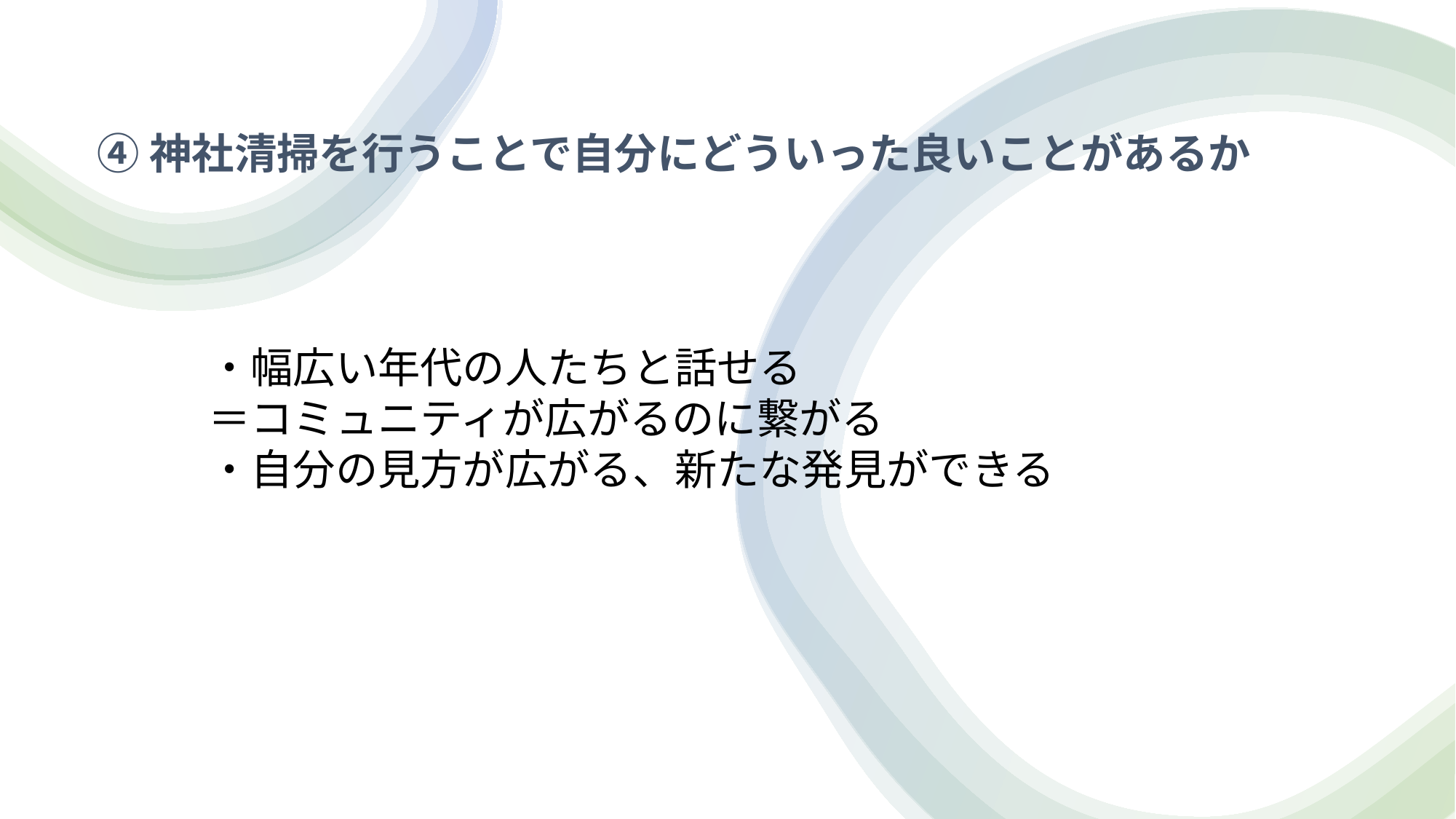

# ④神社清掃を行うことで自分にどういった良いことがあるか

・幅広い年代の人たちと話せる
＝コミュニティが広がるのに繋がる
・自分の見方が広がる、新たな発見ができる